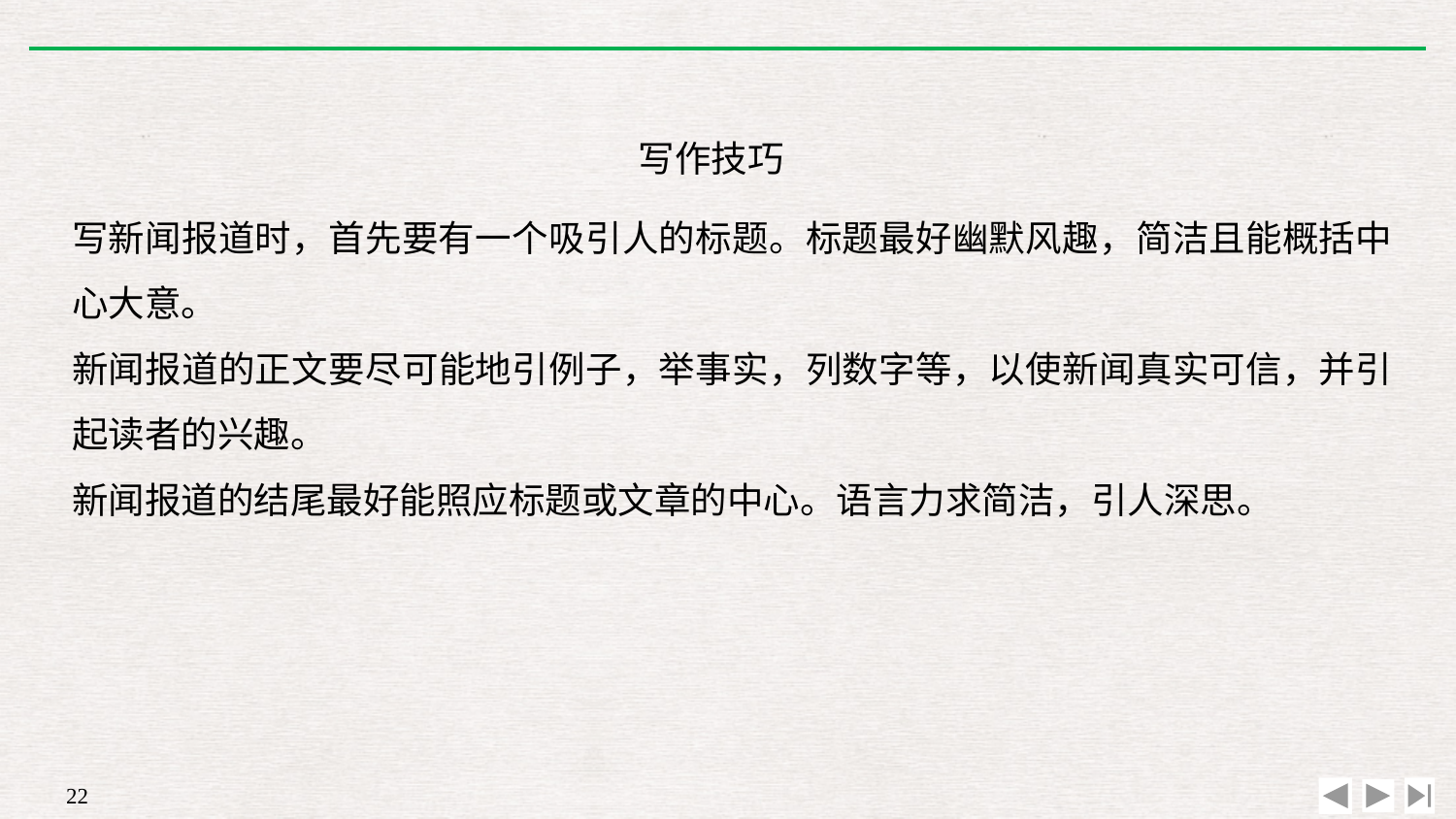

写作技巧
写新闻报道时，首先要有一个吸引人的标题。标题最好幽默风趣，简洁且能概括中心大意。
新闻报道的正文要尽可能地引例子，举事实，列数字等，以使新闻真实可信，并引起读者的兴趣。
新闻报道的结尾最好能照应标题或文章的中心。语言力求简洁，引人深思。